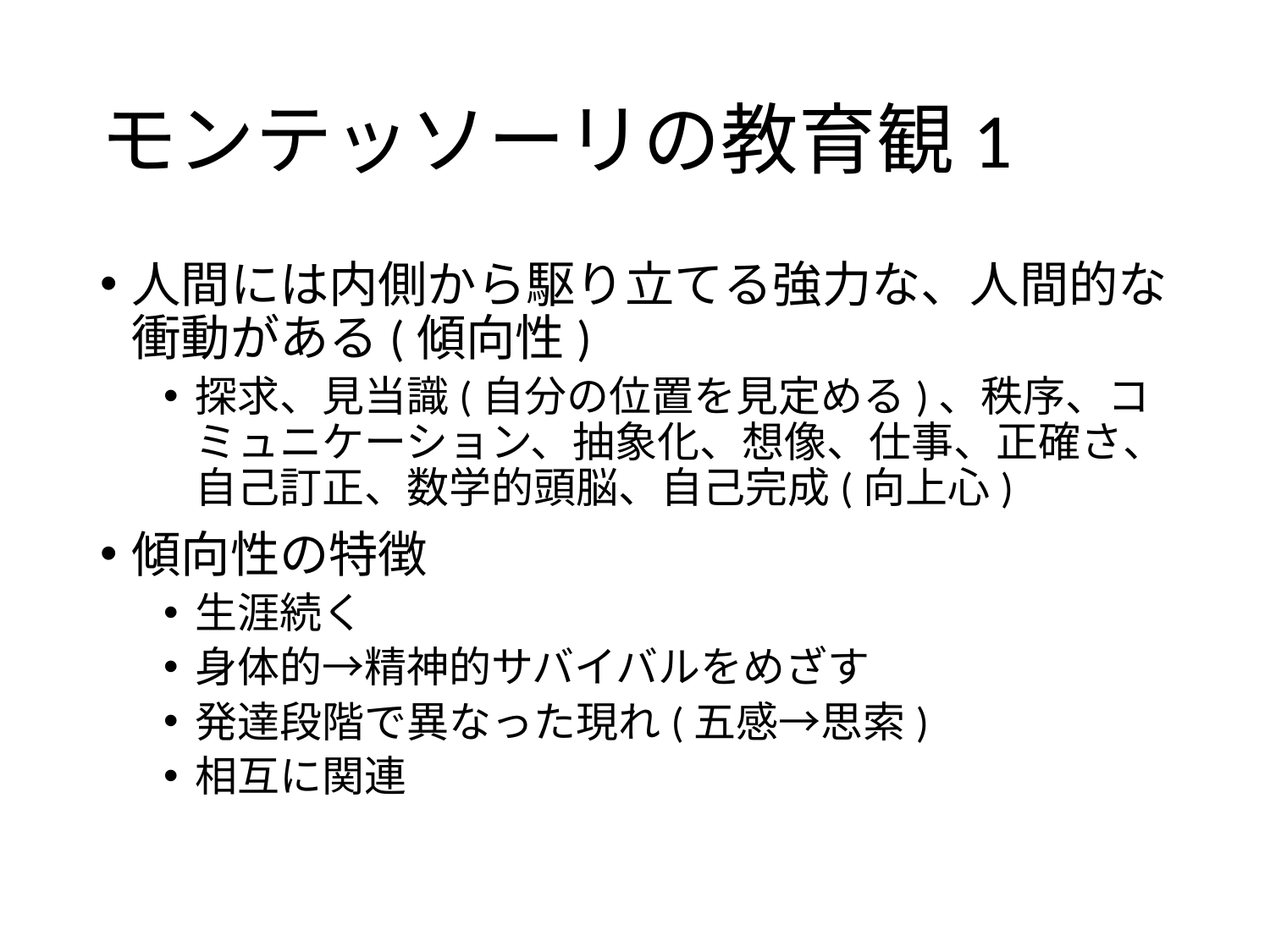

# モンテッソーリの教育観1
人間には内側から駆り立てる強力な、人間的な衝動がある(傾向性)
探求、見当識(自分の位置を見定める)、秩序、コミュニケーション、抽象化、想像、仕事、正確さ、自己訂正、数学的頭脳、自己完成(向上心)
傾向性の特徴
生涯続く
身体的→精神的サバイバルをめざす
発達段階で異なった現れ(五感→思索)
相互に関連